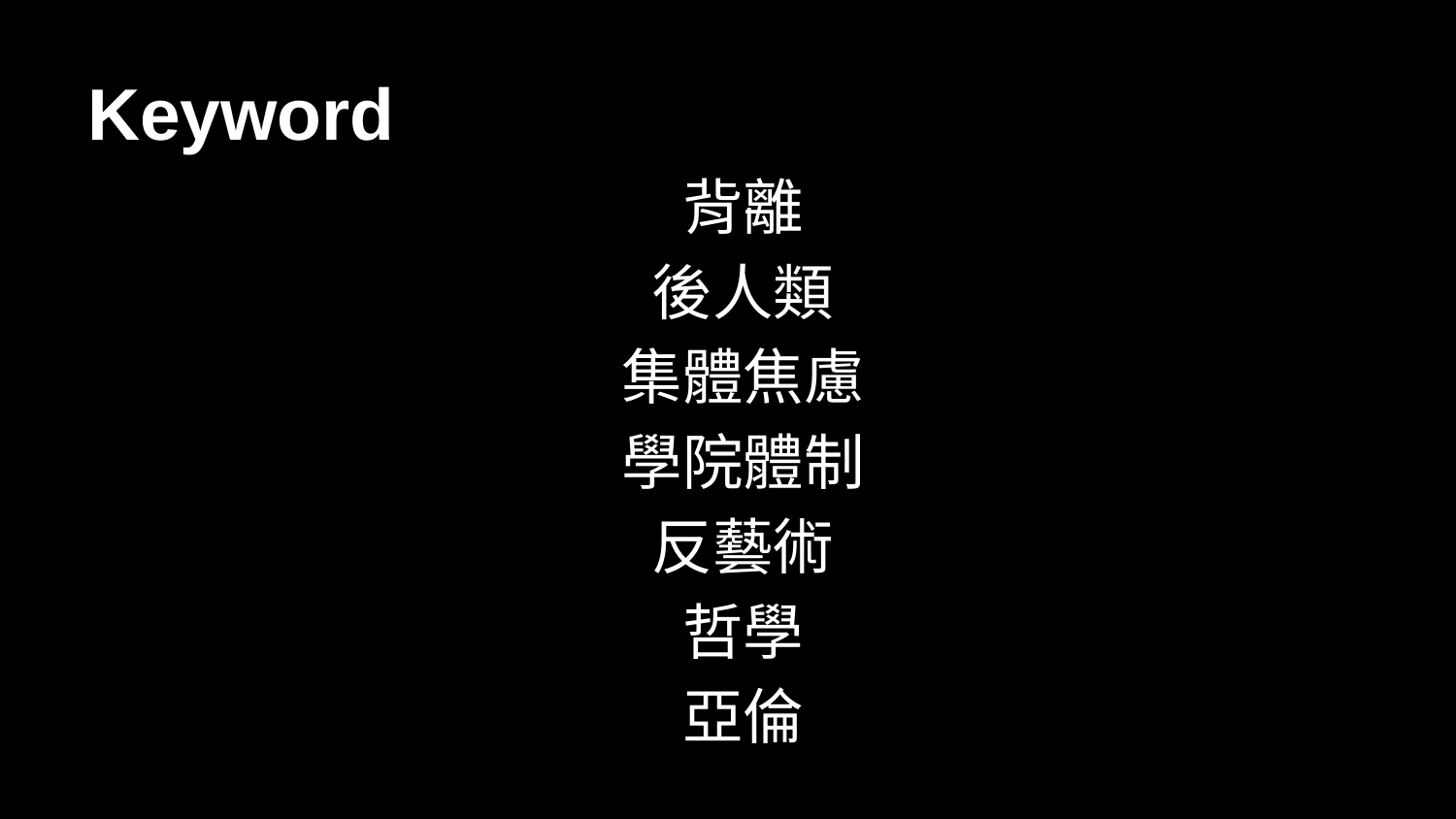

# Keyword
背離
後人類
集體焦慮
學院體制
反藝術
哲學
亞倫